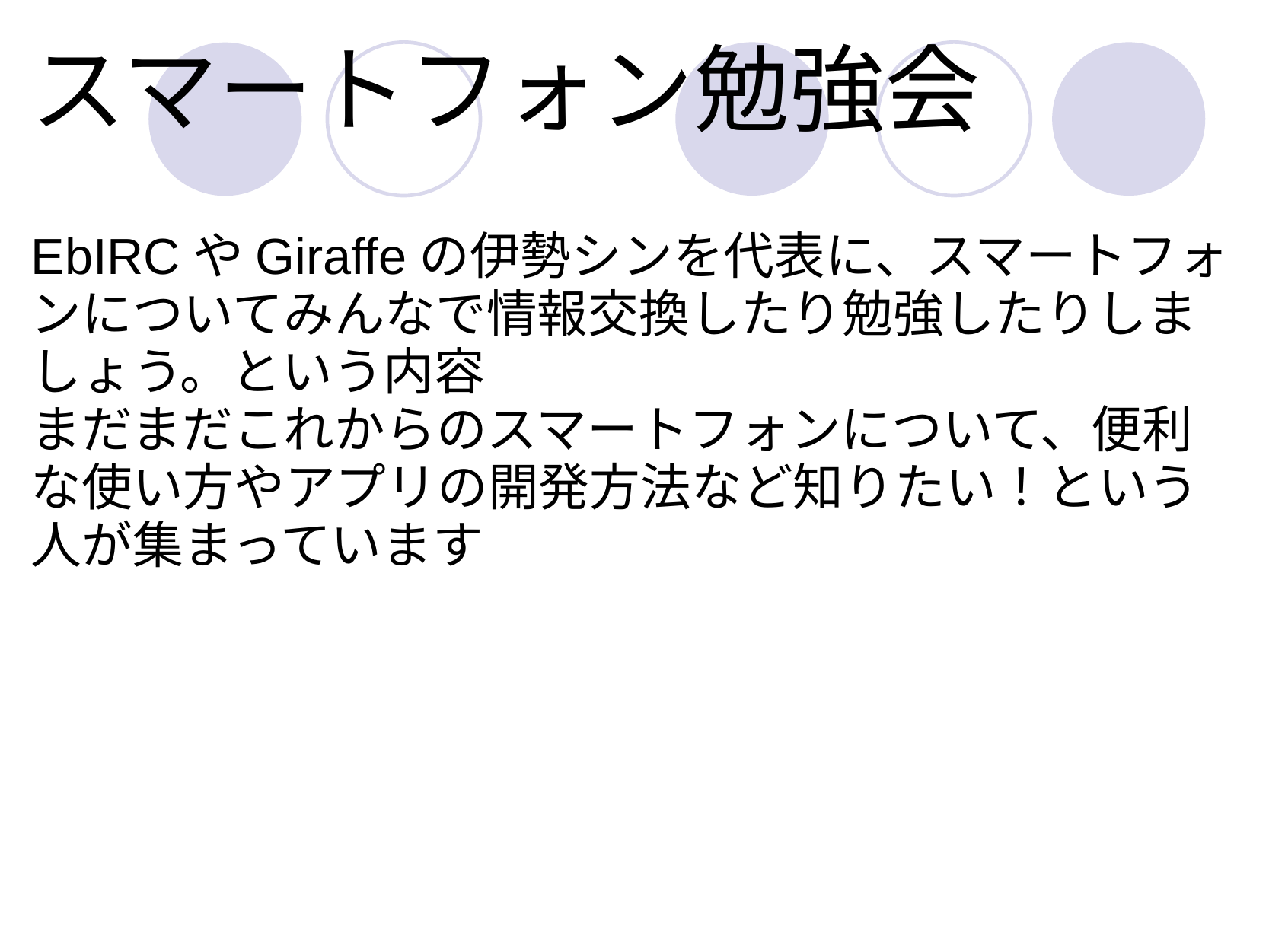

# スマートフォン勉強会
EbIRCやGiraffeの伊勢シンを代表に、スマートフォンについてみんなで情報交換したり勉強したりしましょう。という内容
まだまだこれからのスマートフォンについて、便利な使い方やアプリの開発方法など知りたい！という人が集まっています